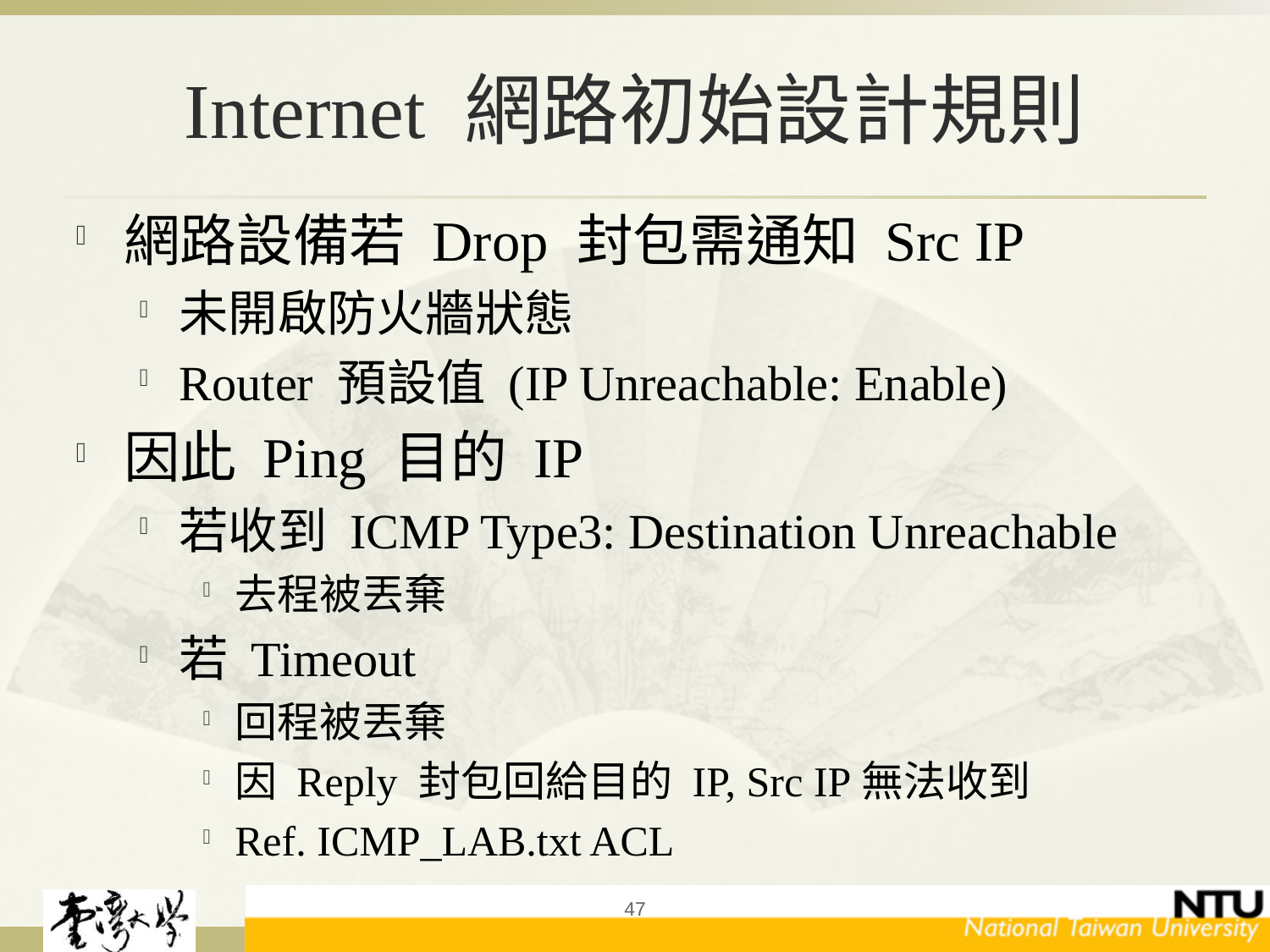

# Internet 網路初始設計規則
網路設備若 Drop 封包需通知 Src IP
未開啟防火牆狀態
Router 預設值 (IP Unreachable: Enable)
因此 Ping 目的 IP
若收到 ICMP Type3: Destination Unreachable
去程被丟棄
若 Timeout
回程被丟棄
因 Reply 封包回給目的 IP, Src IP無法收到
Ref. ICMP_LAB.txt ACL
47